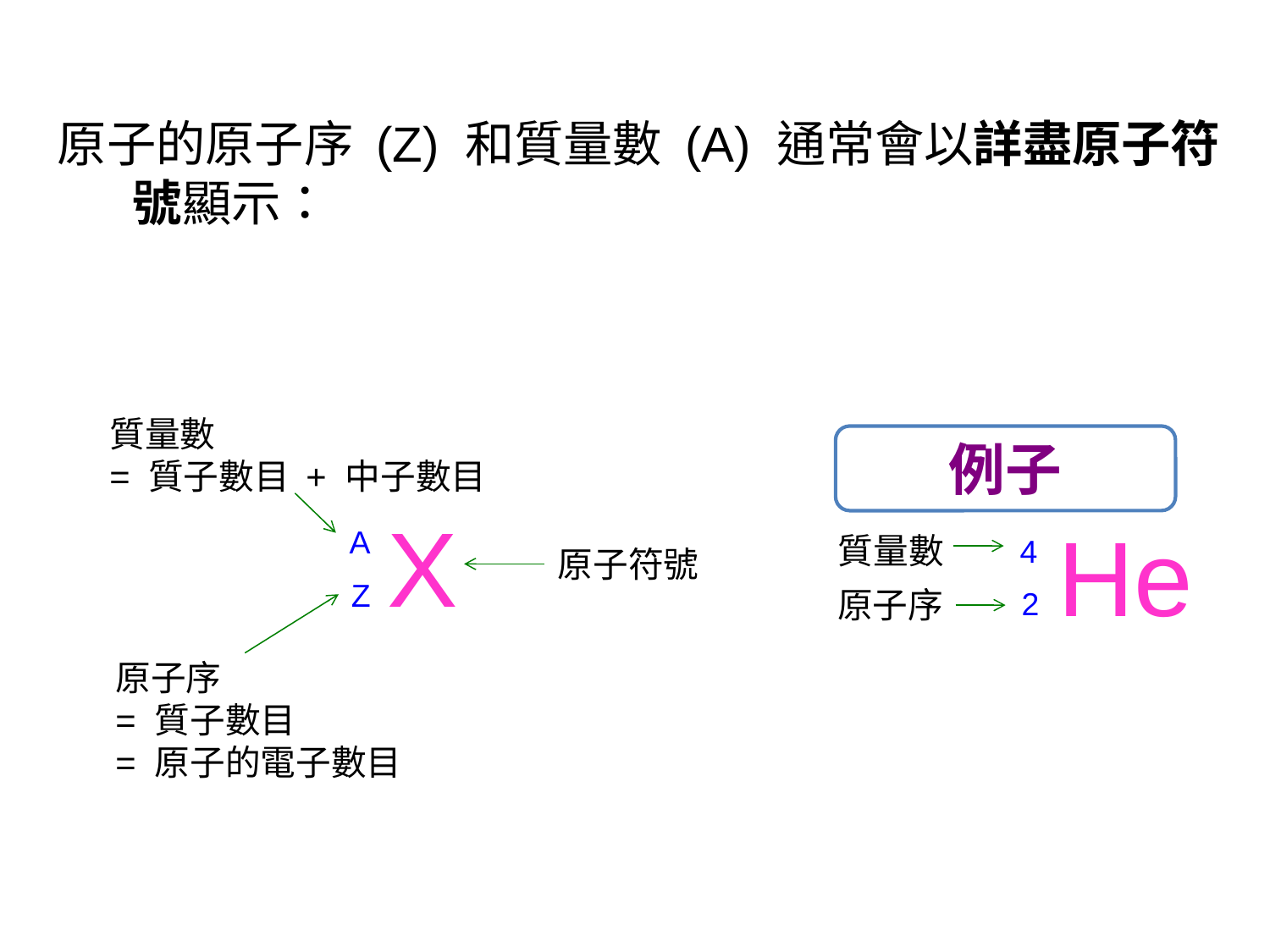

原子的原子序 (Z) 和質量數 (A) 通常會以詳盡原子符號顯示：
質量數
= 質子數目 + 中子數目
例子
X
He
A
質量數
4
原子符號
Z
原子序
2
原子序
= 質子數目
= 原子的電子數目